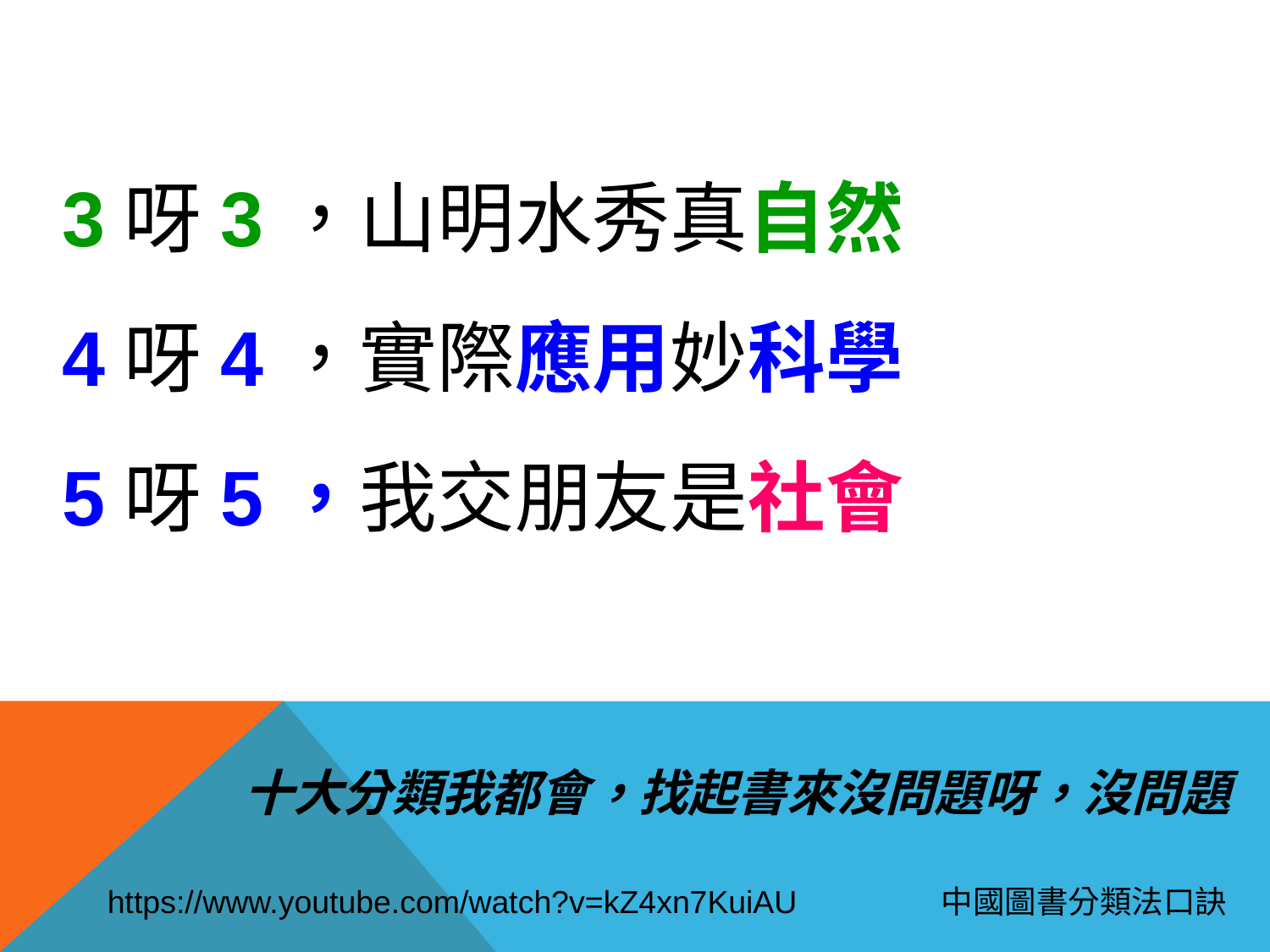

3呀3，山明水秀真自然
4呀4，實際應用妙科學
5呀5，我交朋友是社會
十大分類我都會，找起書來沒問題呀，沒問題
https://www.youtube.com/watch?v=kZ4xn7KuiAU
中國圖書分類法口訣